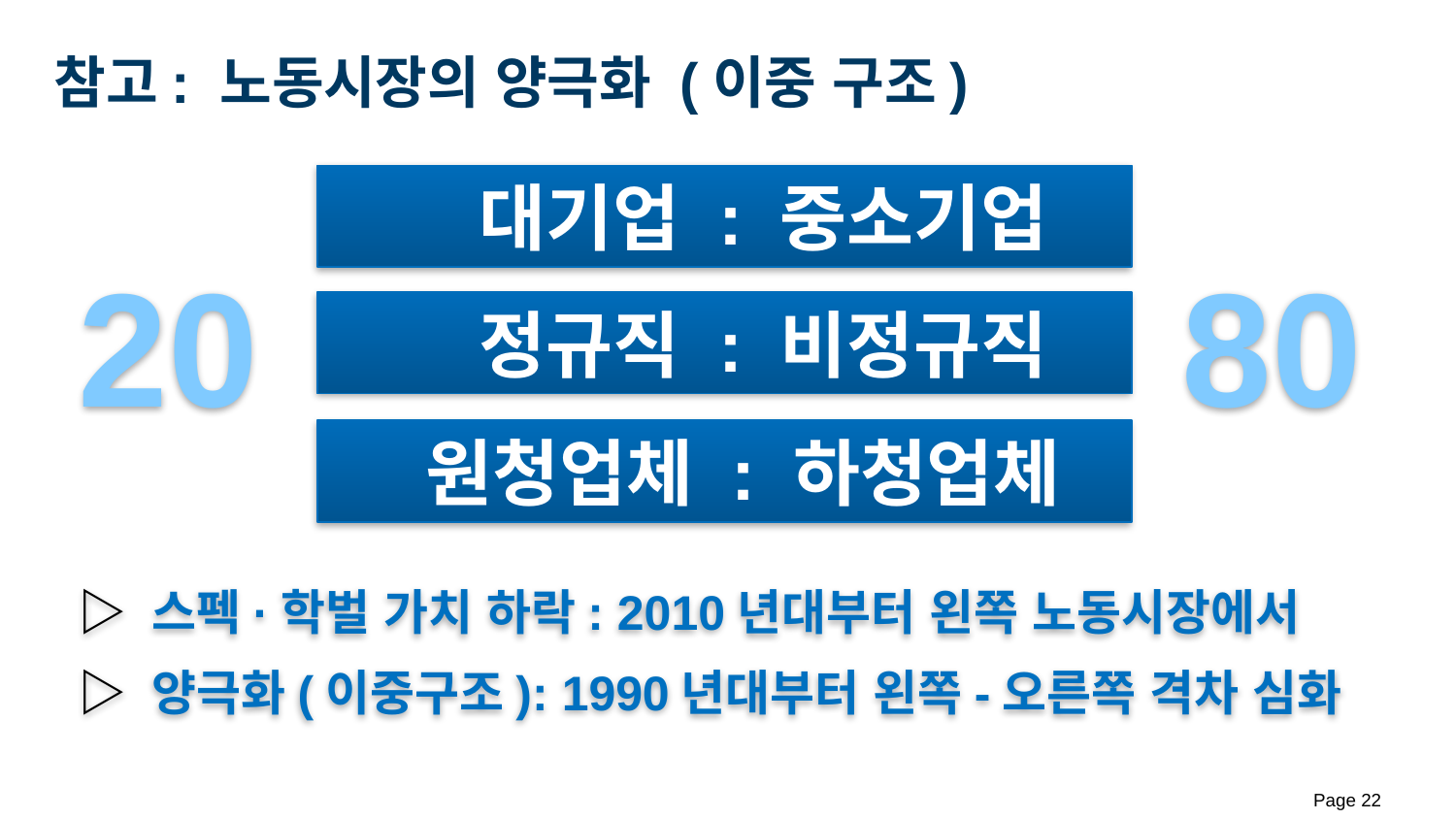

참고: 노동시장의 양극화 (이중 구조)
   대기업 : 중소기업
20
80
   정규직 : 비정규직
 원청업체 : 하청업체
▷ 스펙·학벌 가치 하락: 2010년대부터 왼쪽 노동시장에서
▷ 양극화(이중구조): 1990년대부터 왼쪽-오른쪽 격차 심화
Page 22